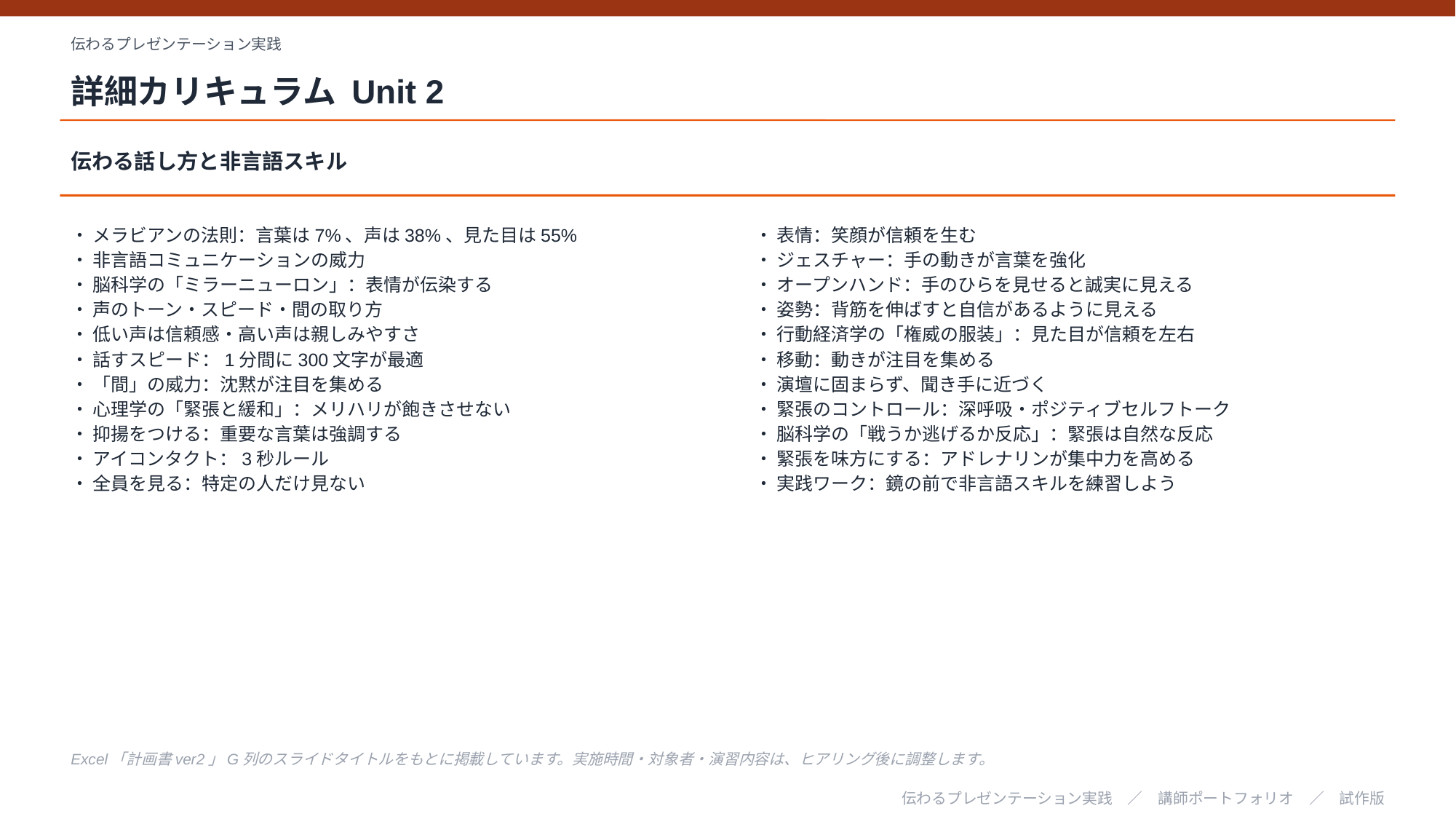

伝わるプレゼンテーション実践
詳細カリキュラム Unit 2

伝わる話し方と非言語スキル

・ メラビアンの法則：言葉は7%、声は38%、見た目は55%
・ 非言語コミュニケーションの威力
・ 脳科学の「ミラーニューロン」：表情が伝染する
・ 声のトーン・スピード・間の取り方
・ 低い声は信頼感・高い声は親しみやすさ
・ 話すスピード：1分間に300文字が最適
・ 「間」の威力：沈黙が注目を集める
・ 心理学の「緊張と緩和」：メリハリが飽きさせない
・ 抑揚をつける：重要な言葉は強調する
・ アイコンタクト：3秒ルール
・ 全員を見る：特定の人だけ見ない
・ 表情：笑顔が信頼を生む
・ ジェスチャー：手の動きが言葉を強化
・ オープンハンド：手のひらを見せると誠実に見える
・ 姿勢：背筋を伸ばすと自信があるように見える
・ 行動経済学の「権威の服装」：見た目が信頼を左右
・ 移動：動きが注目を集める
・ 演壇に固まらず、聞き手に近づく
・ 緊張のコントロール：深呼吸・ポジティブセルフトーク
・ 脳科学の「戦うか逃げるか反応」：緊張は自然な反応
・ 緊張を味方にする：アドレナリンが集中力を高める
・ 実践ワーク：鏡の前で非言語スキルを練習しよう
Excel「計画書ver2」G列のスライドタイトルをもとに掲載しています。実施時間・対象者・演習内容は、ヒアリング後に調整します。
伝わるプレゼンテーション実践　／　講師ポートフォリオ　／　試作版